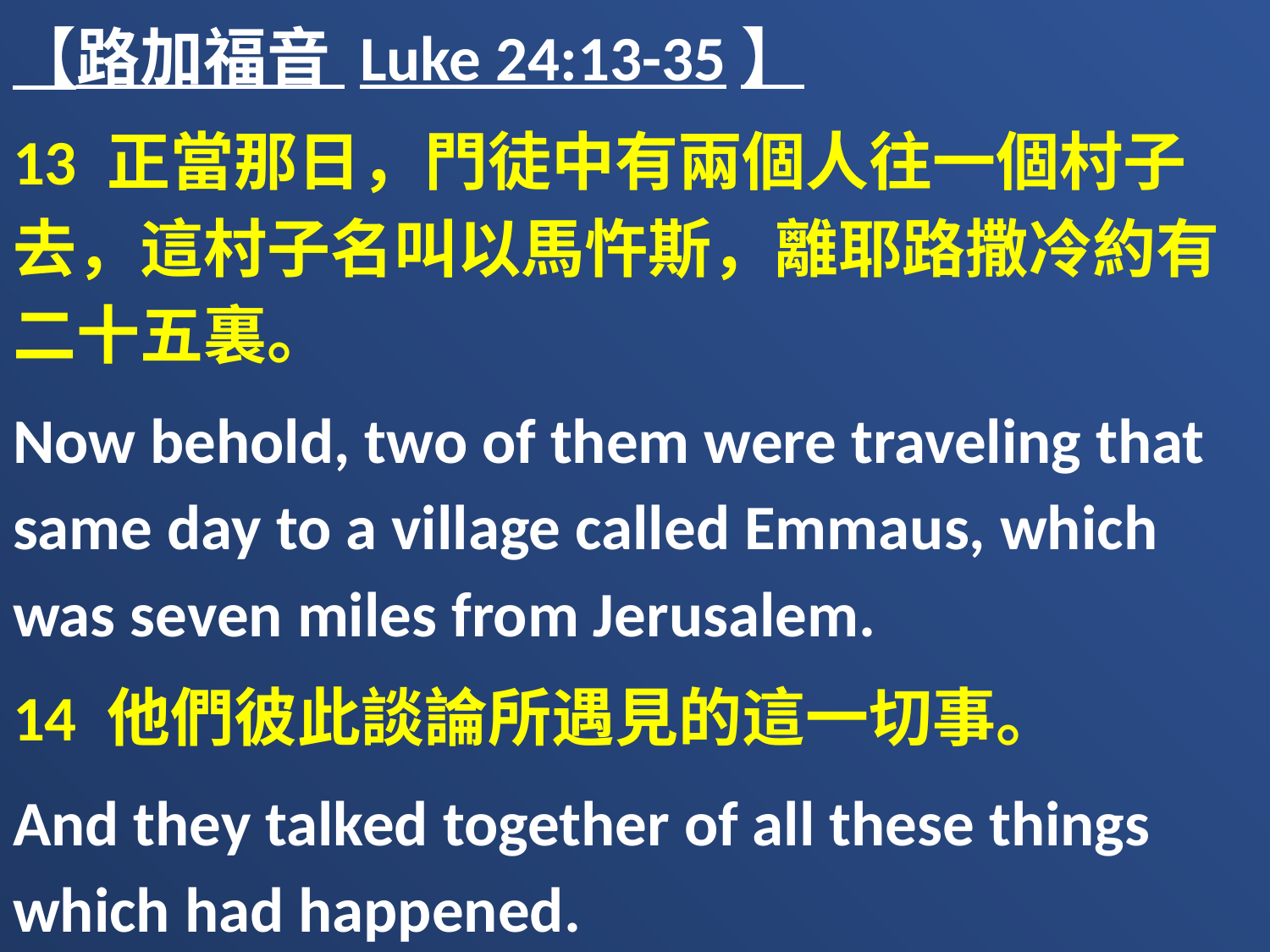

【路加福音 Luke 24:13-35】
13 正當那日，門徒中有兩個人往一個村子去，這村子名叫以馬忤斯，離耶路撒冷約有二十五裏。
Now behold, two of them were traveling that same day to a village called Emmaus, which was seven miles from Jerusalem.
14 他們彼此談論所遇見的這一切事。
And they talked together of all these things which had happened.